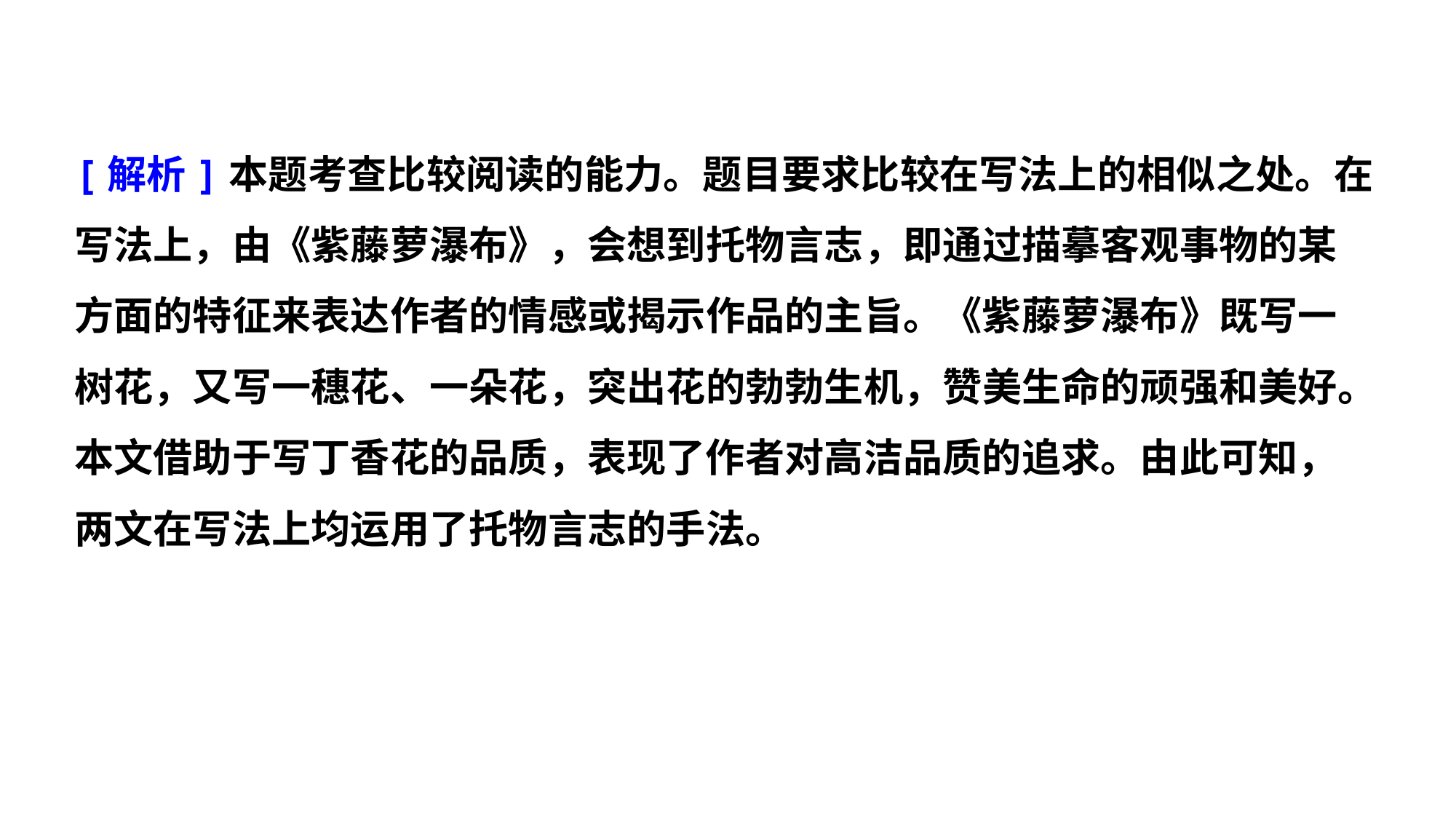

[解析]本题考查比较阅读的能力。题目要求比较在写法上的相似之处。在写法上，由《紫藤萝瀑布》，会想到托物言志，即通过描摹客观事物的某方面的特征来表达作者的情感或揭示作品的主旨。《紫藤萝瀑布》既写一树花，又写一穗花、一朵花，突出花的勃勃生机，赞美生命的顽强和美好。本文借助于写丁香花的品质，表现了作者对高洁品质的追求。由此可知，两文在写法上均运用了托物言志的手法。